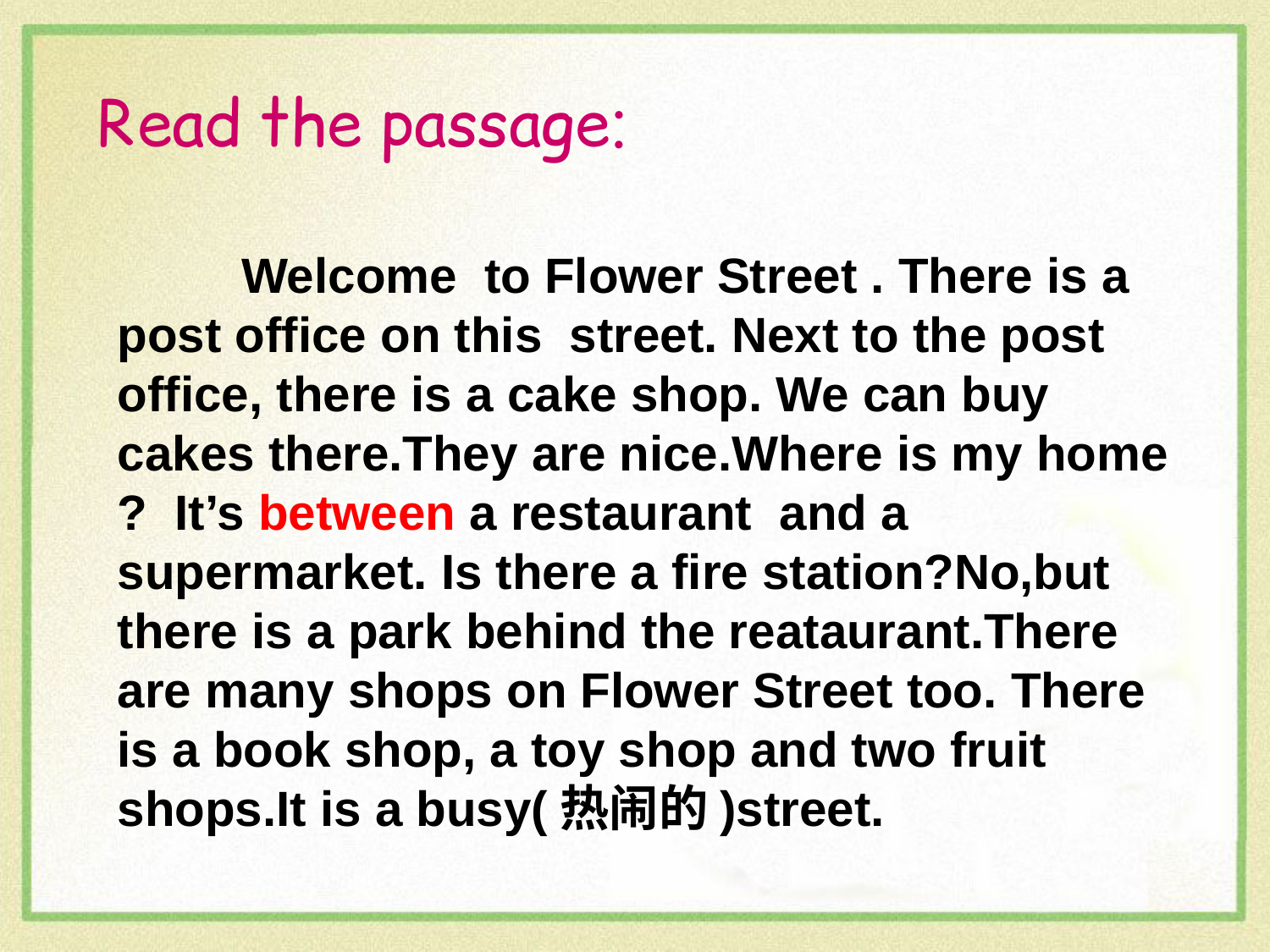

Read the passage:
         Welcome  to Flower Street . There is a post office on this  street. Next to the post office, there is a cake shop. We can buy cakes there.They are nice.Where is my home ?  It’s between a restaurant  and a supermarket. Is there a fire station?No,but there is a park behind the reataurant.There are many shops on Flower Street too. There is a book shop, a toy shop and two fruit shops.It is a busy(热闹的)street.